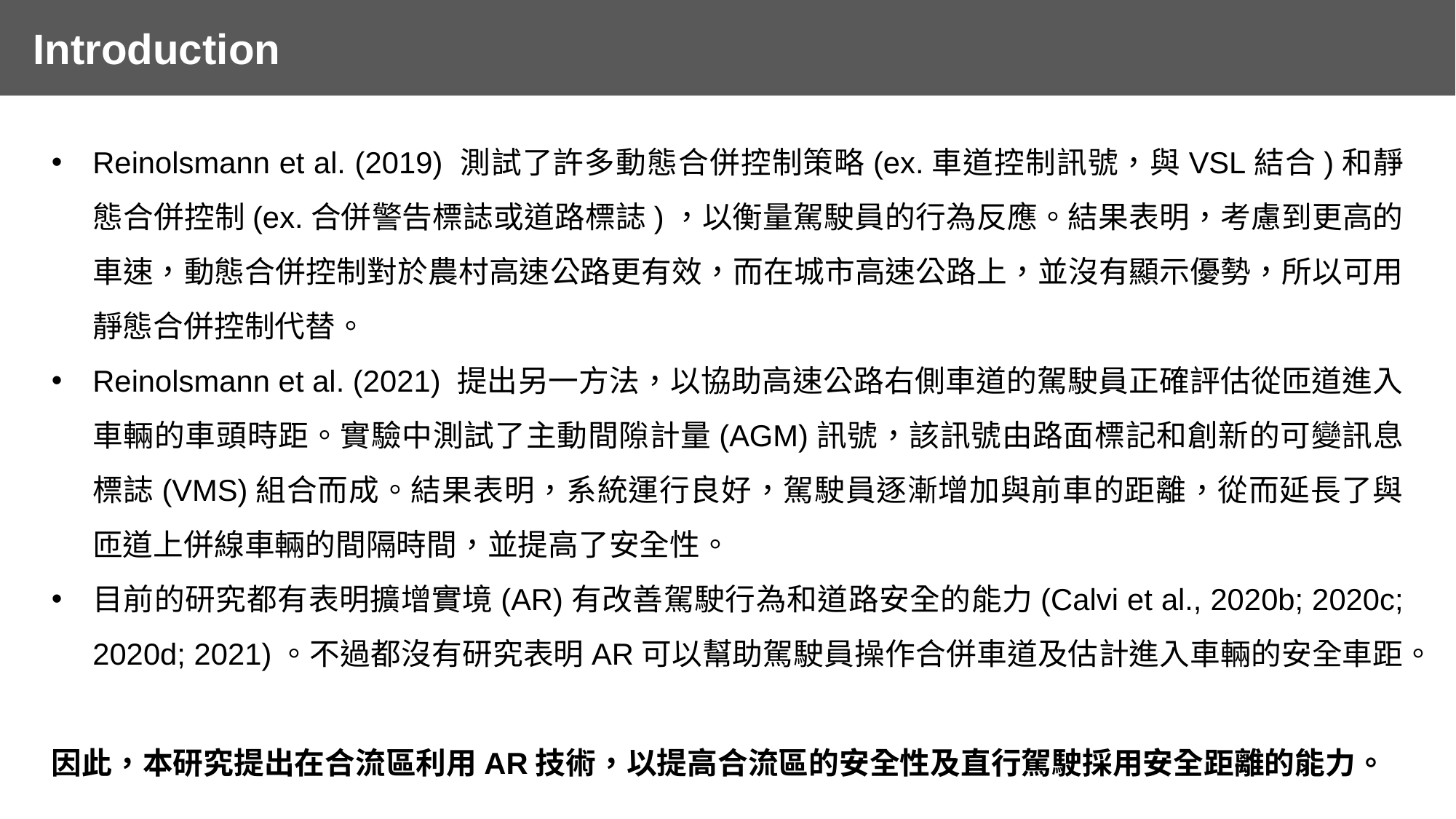

Introduction
Reinolsmann et al. (2019) 測試了許多動態合併控制策略(ex.車道控制訊號，與VSL結合)和靜態合併控制(ex.合併警告標誌或道路標誌)，以衡量駕駛員的行為反應。結果表明，考慮到更高的車速，動態合併控制對於農村高速公路更有效，而在城市高速公路上，並沒有顯示優勢，所以可用靜態合併控制代替。
Reinolsmann et al. (2021) 提出另一方法，以協助高速公路右側車道的駕駛員正確評估從匝道進入車輛的車頭時距。實驗中測試了主動間隙計量(AGM)訊號，該訊號由路面標記和創新的可變訊息標誌(VMS)組合而成。結果表明，系統運行良好，駕駛員逐漸增加與前車的距離，從而延長了與匝道上併線車輛的間隔時間，並提高了安全性。
目前的研究都有表明擴增實境(AR)有改善駕駛行為和道路安全的能力(Calvi et al., 2020b; 2020c; 2020d; 2021)。不過都沒有研究表明AR可以幫助駕駛員操作合併車道及估計進入車輛的安全車距。

因此，本研究提出在合流區利用AR技術，以提高合流區的安全性及直行駕駛採用安全距離的能力。